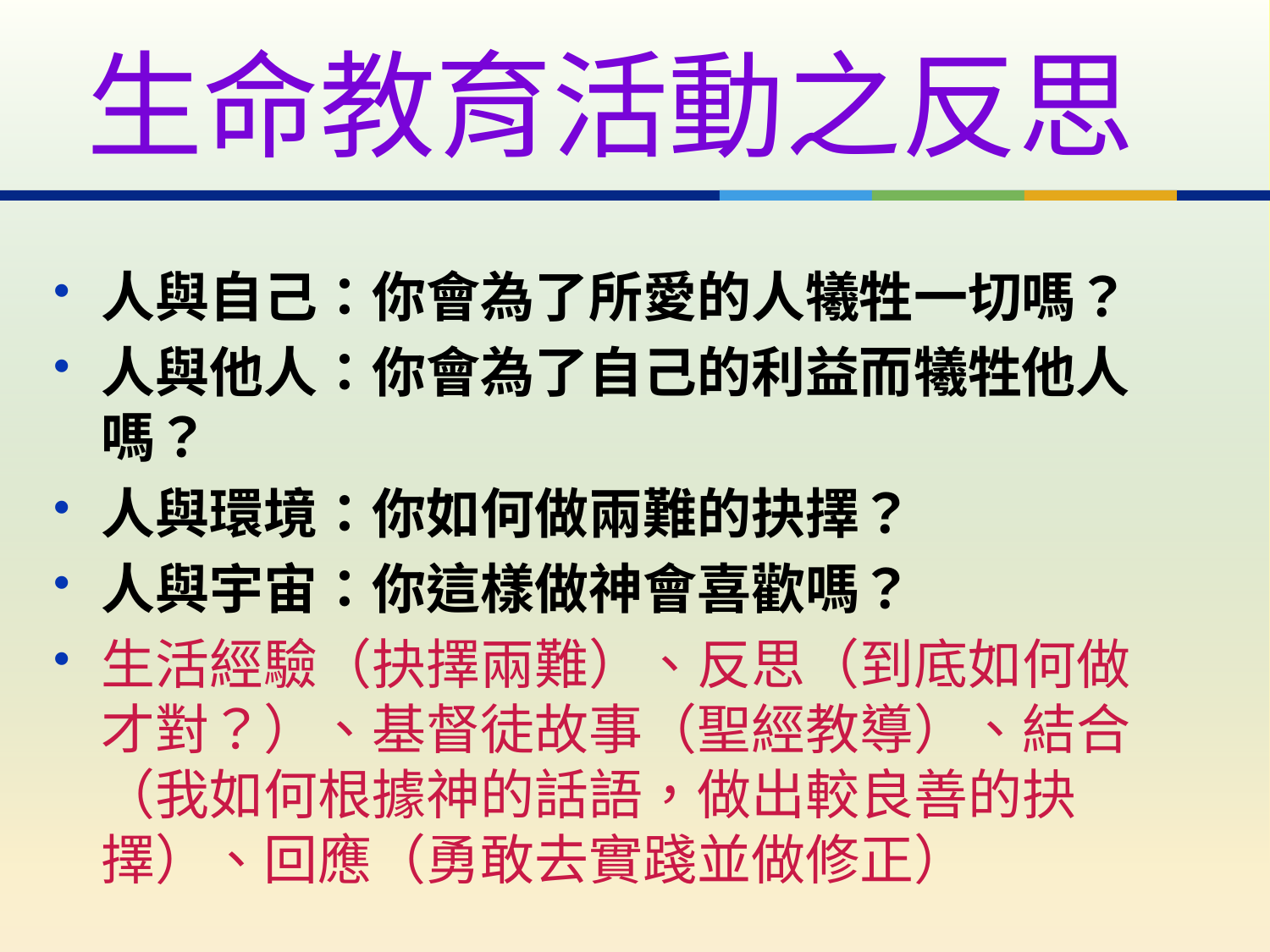

生命教育活動之反思
人與自己：你會為了所愛的人犧牲一切嗎？
人與他人：你會為了自己的利益而犧牲他人嗎？
人與環境：你如何做兩難的抉擇？
人與宇宙：你這樣做神會喜歡嗎？
生活經驗（抉擇兩難）、反思（到底如何做才對？）、基督徒故事（聖經教導）、結合（我如何根據神的話語，做出較良善的抉擇）、回應（勇敢去實踐並做修正）